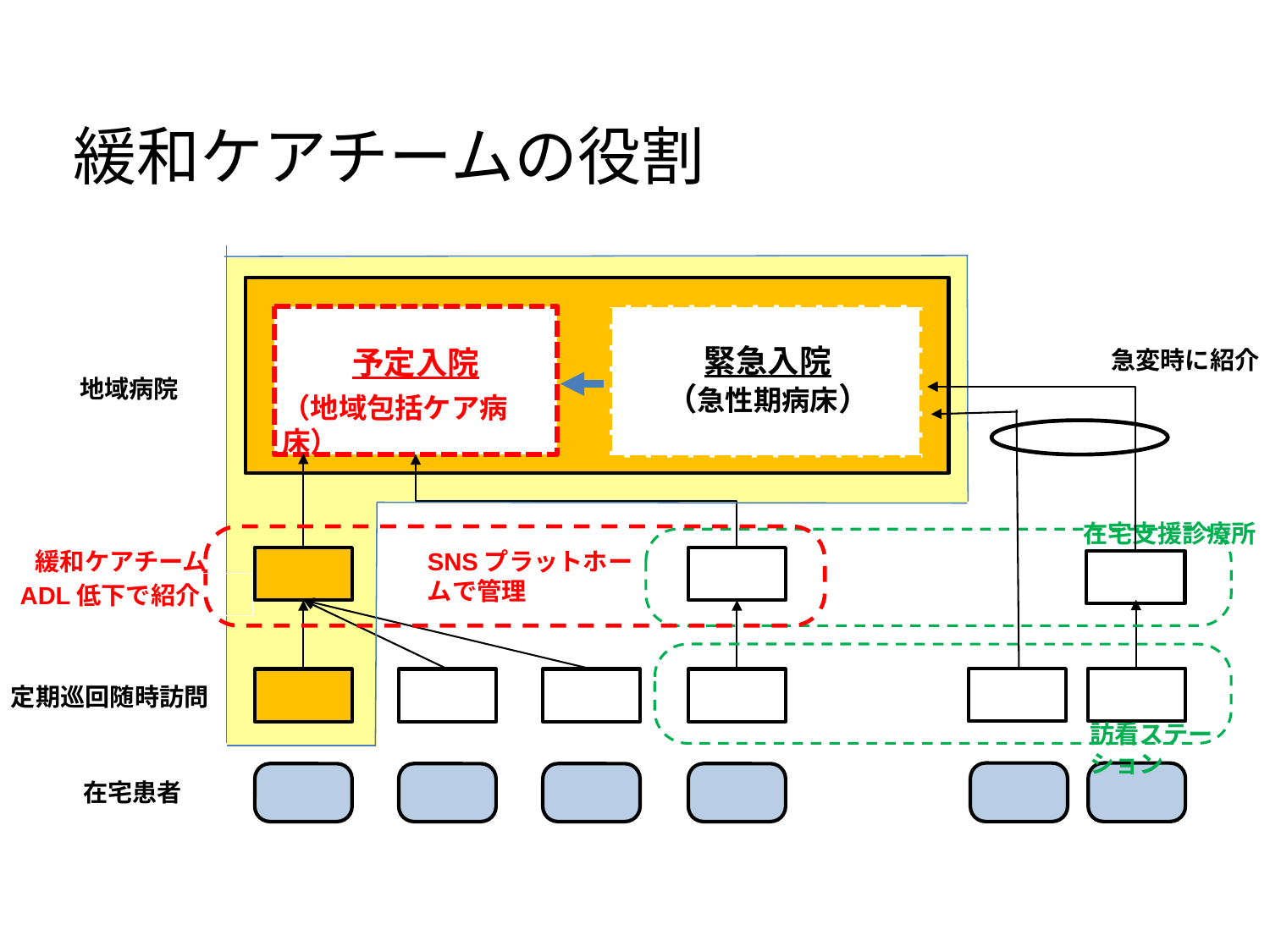

緩和ケアチームの役割

予定入院

緊急入院
（急性期病床）
急変時に紹介
地域病院
（地域包括ケア病床）

在宅支援診療所

緩和ケアチーム
SNSプラットホームで管理

ADL低下で紹介

定期巡回随時訪問
訪看ステーション

在宅患者